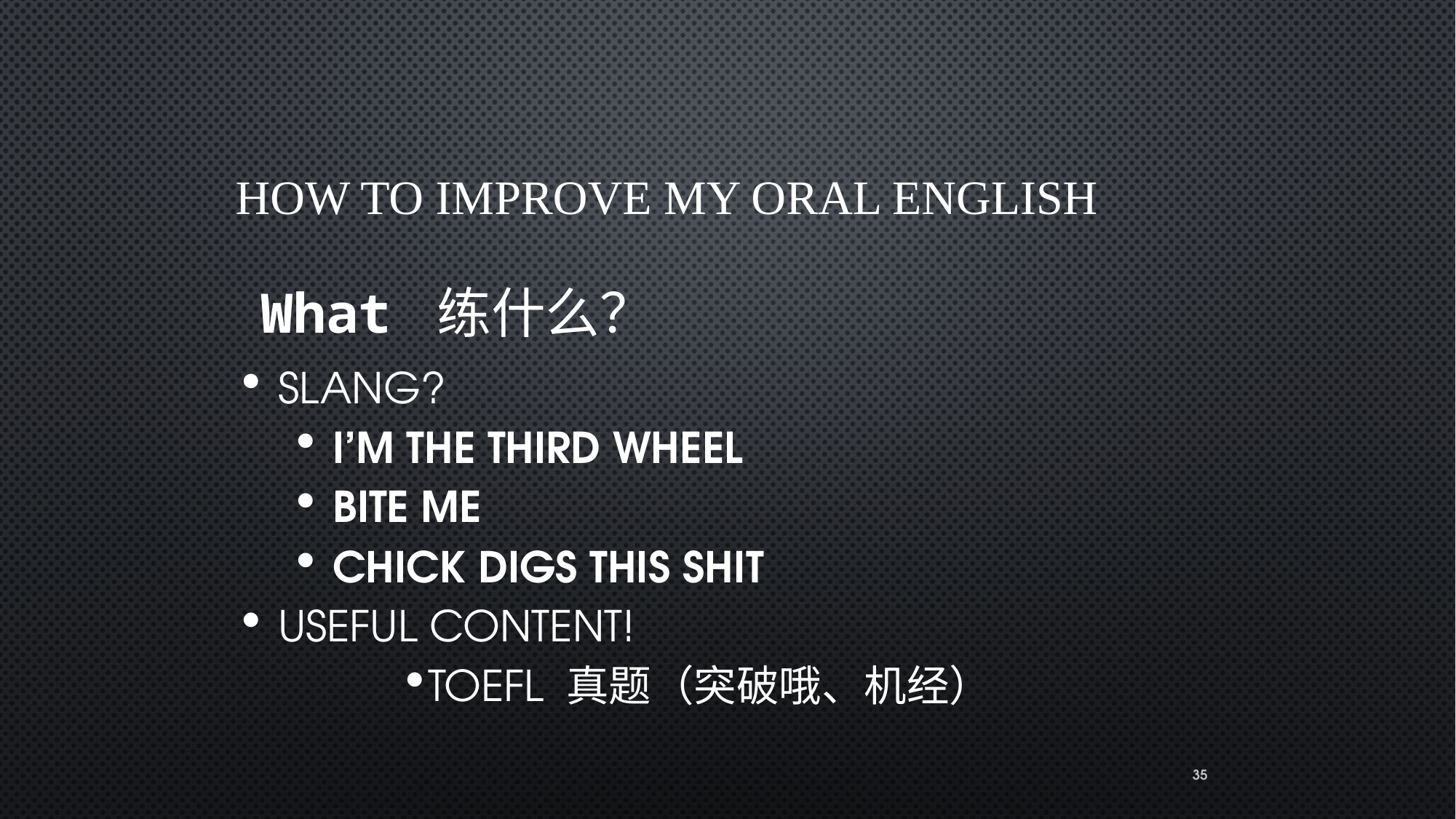

# How to improve my oral English
What 练什么？
Slang?
I’m the third wheel
Bite me
Chick digs this shit
Useful content!
TOEFL 真题（突破哦、机经）

35